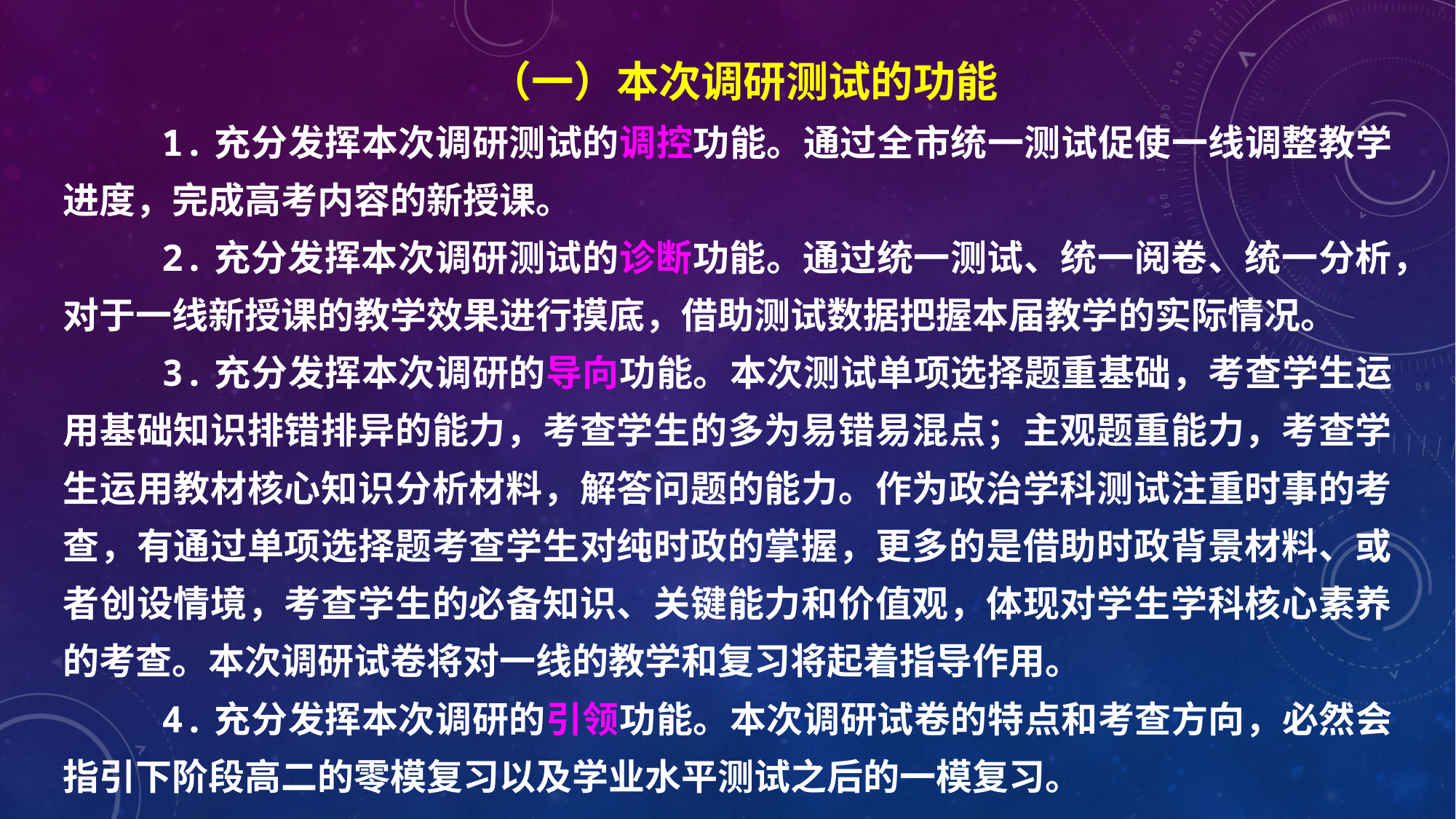

（一）本次调研测试的功能
   1.充分发挥本次调研测试的调控功能。通过全市统一测试促使一线调整教学进度，完成高考内容的新授课。
   2.充分发挥本次调研测试的诊断功能。通过统一测试、统一阅卷、统一分析，对于一线新授课的教学效果进行摸底，借助测试数据把握本届教学的实际情况。
   3.充分发挥本次调研的导向功能。本次测试单项选择题重基础，考查学生运用基础知识排错排异的能力，考查学生的多为易错易混点；主观题重能力，考查学生运用教材核心知识分析材料，解答问题的能力。作为政治学科测试注重时事的考查，有通过单项选择题考查学生对纯时政的掌握，更多的是借助时政背景材料、或者创设情境，考查学生的必备知识、关键能力和价值观，体现对学生学科核心素养的考查。本次调研试卷将对一线的教学和复习将起着指导作用。
   4.充分发挥本次调研的引领功能。本次调研试卷的特点和考查方向，必然会指引下阶段高二的零模复习以及学业水平测试之后的一模复习。